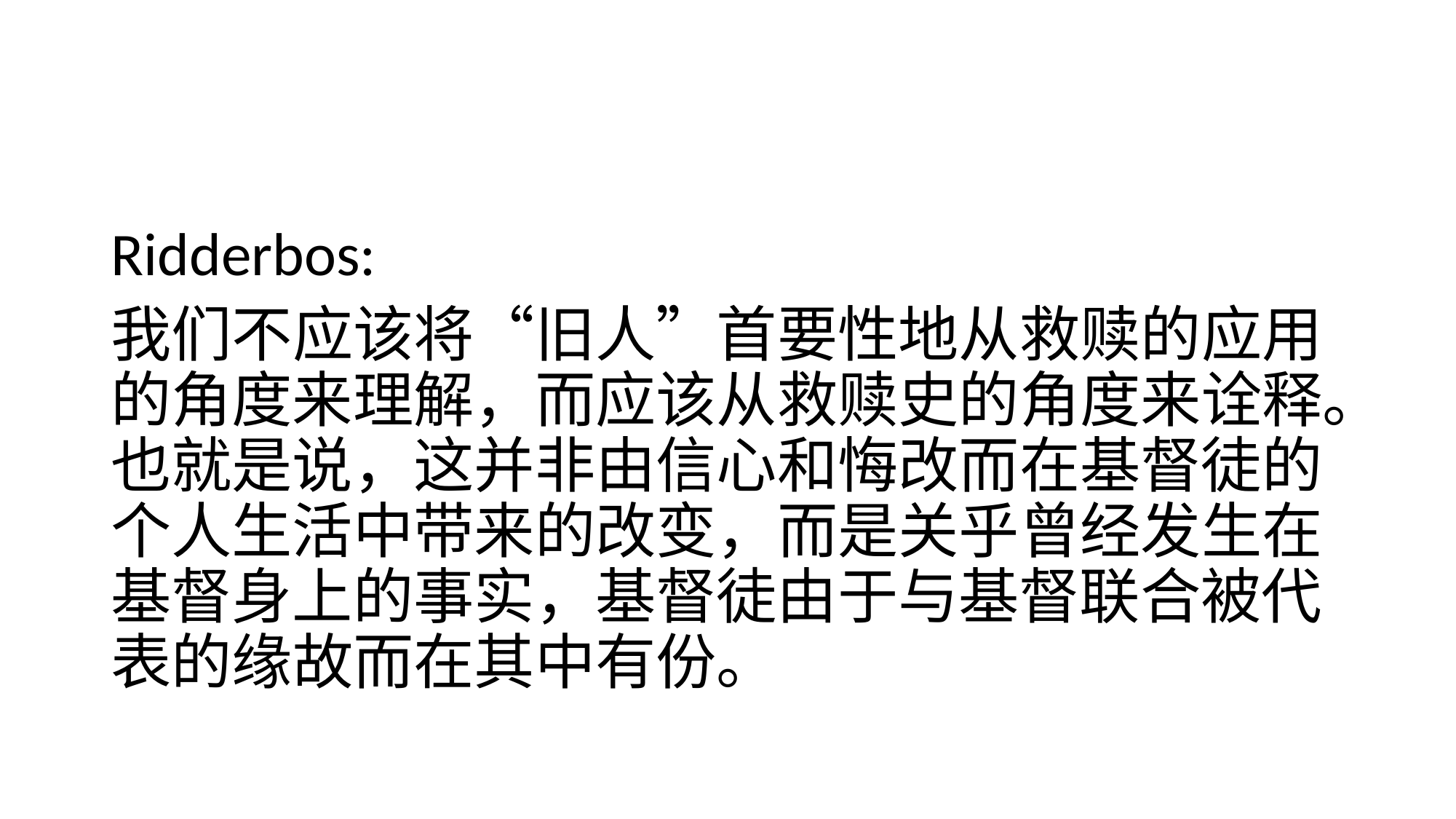

#
Ridderbos:
我们不应该将“旧人”首要性地从救赎的应用的角度来理解，而应该从救赎史的角度来诠释。也就是说，这并非由信心和悔改而在基督徒的个人生活中带来的改变，而是关乎曾经发生在基督身上的事实，基督徒由于与基督联合被代表的缘故而在其中有份。